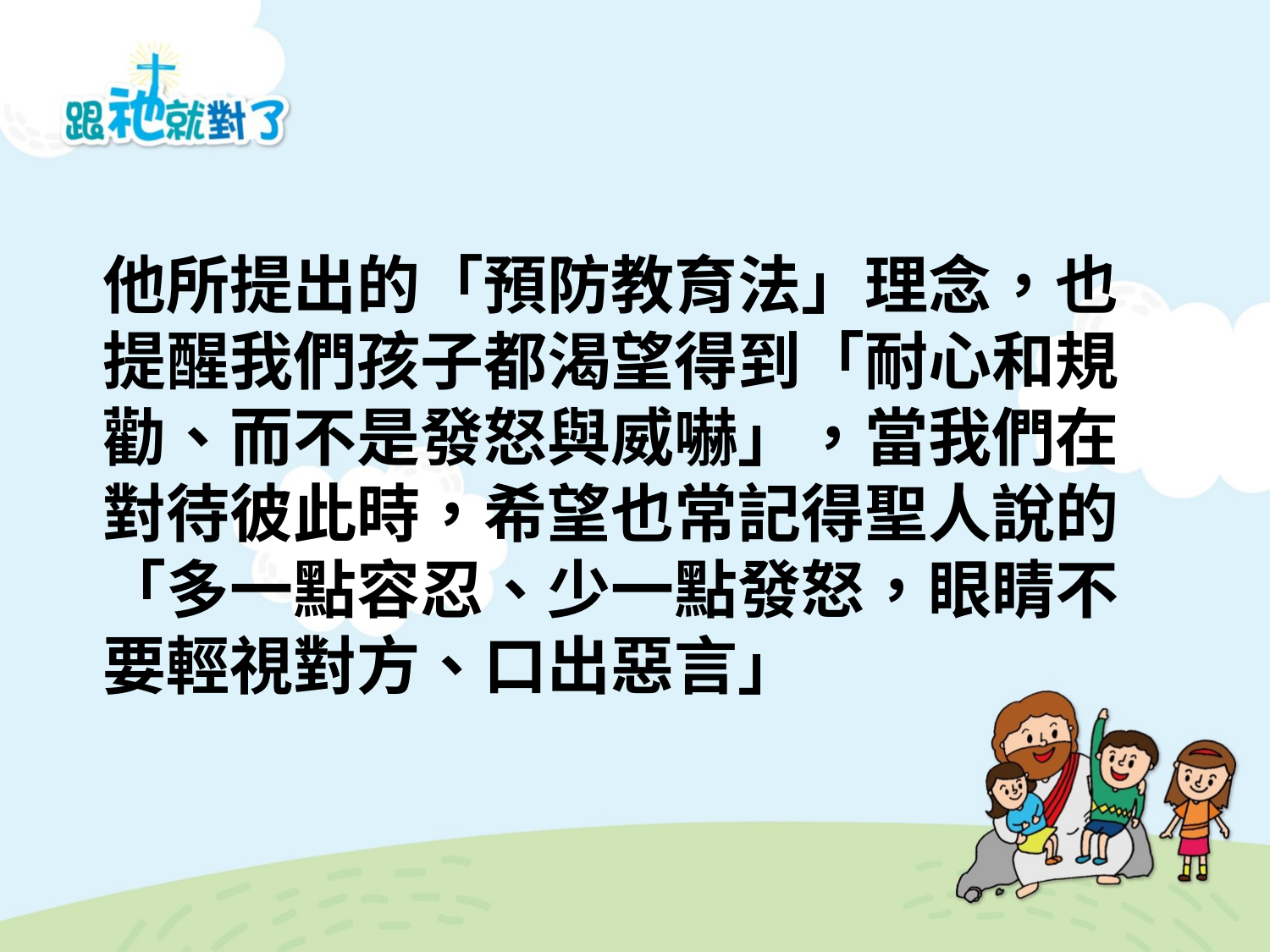

他所提出的「預防教育法」理念，也提醒我們孩子都渴望得到「耐心和規勸、而不是發怒與威嚇」，當我們在對待彼此時，希望也常記得聖人說的「多一點容忍、少一點發怒，眼睛不要輕視對方、口出惡言」